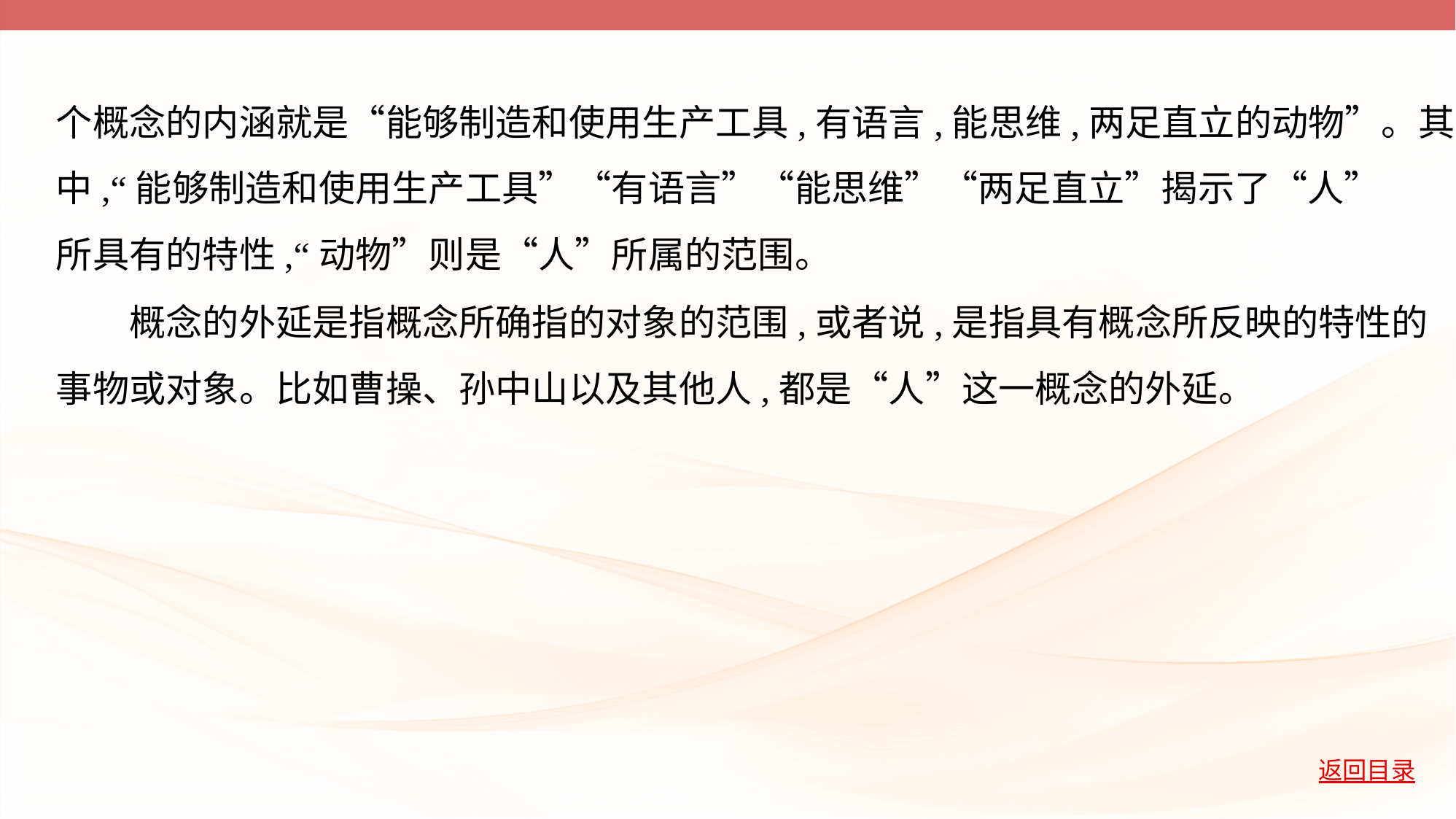

个概念的内涵就是“能够制造和使用生产工具,有语言,能思维,两足直立的动物”。其
中,“能够制造和使用生产工具”“有语言”“能思维”“两足直立”揭示了“人”
所具有的特性,“动物”则是“人”所属的范围。
　　概念的外延是指概念所确指的对象的范围,或者说,是指具有概念所反映的特性的
事物或对象。比如曹操、孙中山以及其他人,都是“人”这一概念的外延。